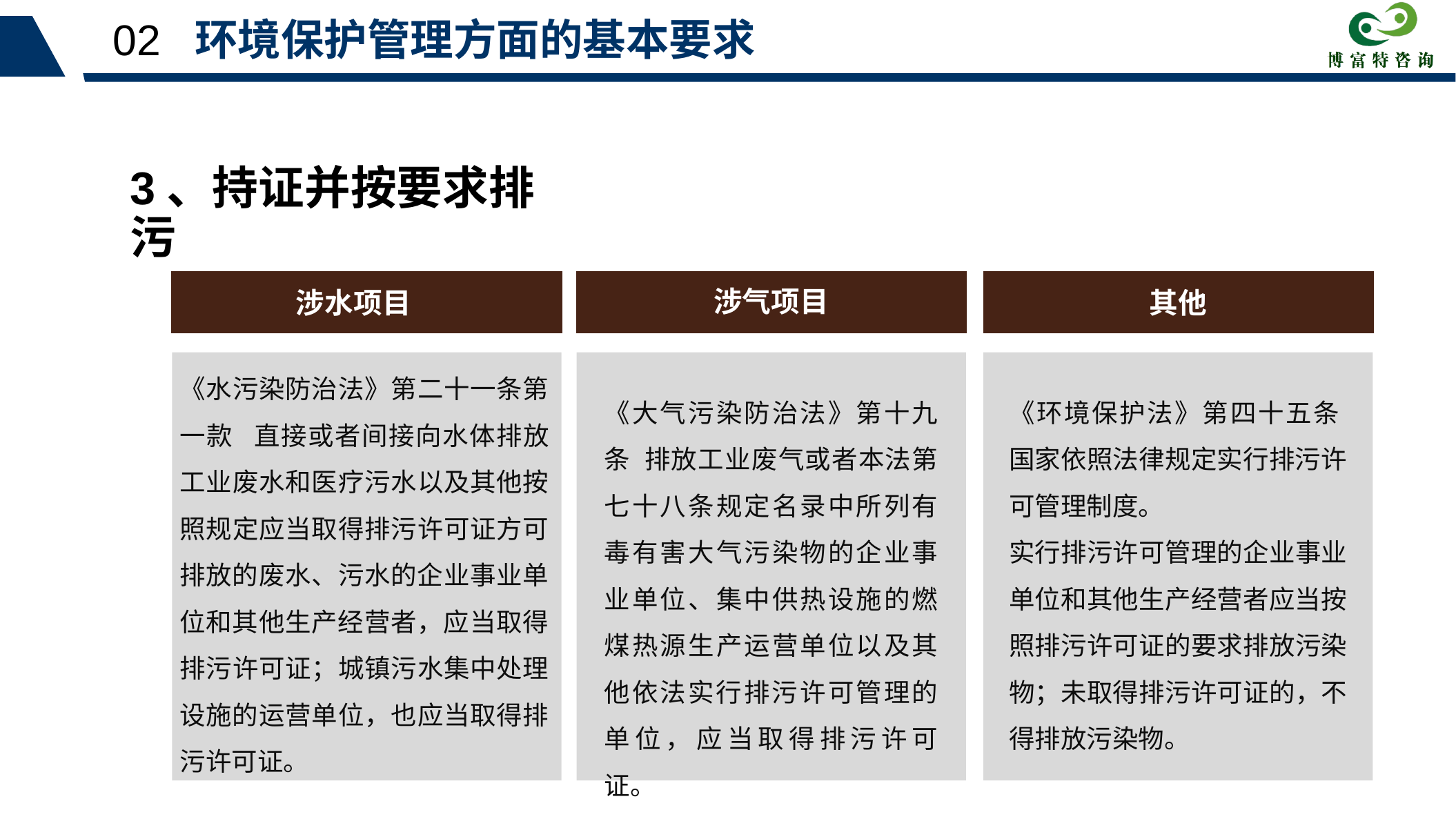

02  环境保护管理方面的基本要求

3、持证并按要求排污

涉气项目
涉水项目
其他

《水污染防治法》第二十一条第一款   直接或者间接向水体排放工业废水和医疗污水以及其他按照规定应当取得排污许可证方可排放的废水、污水的企业事业单位和其他生产经营者，应当取得排污许可证；城镇污水集中处理设施的运营单位，也应当取得排污许可证。

《大气污染防治法》第十九条  排放工业废气或者本法第七十八条规定名录中所列有毒有害大气污染物的企业事业单位、集中供热设施的燃煤热源生产运营单位以及其他依法实行排污许可管理的单位，应当取得排污许可证。
《环境保护法》第四十五条  国家依照法律规定实行排污许可管理制度。
实行排污许可管理的企业事业单位和其他生产经营者应当按照排污许可证的要求排放污染物；未取得排污许可证的，不得排放污染物。